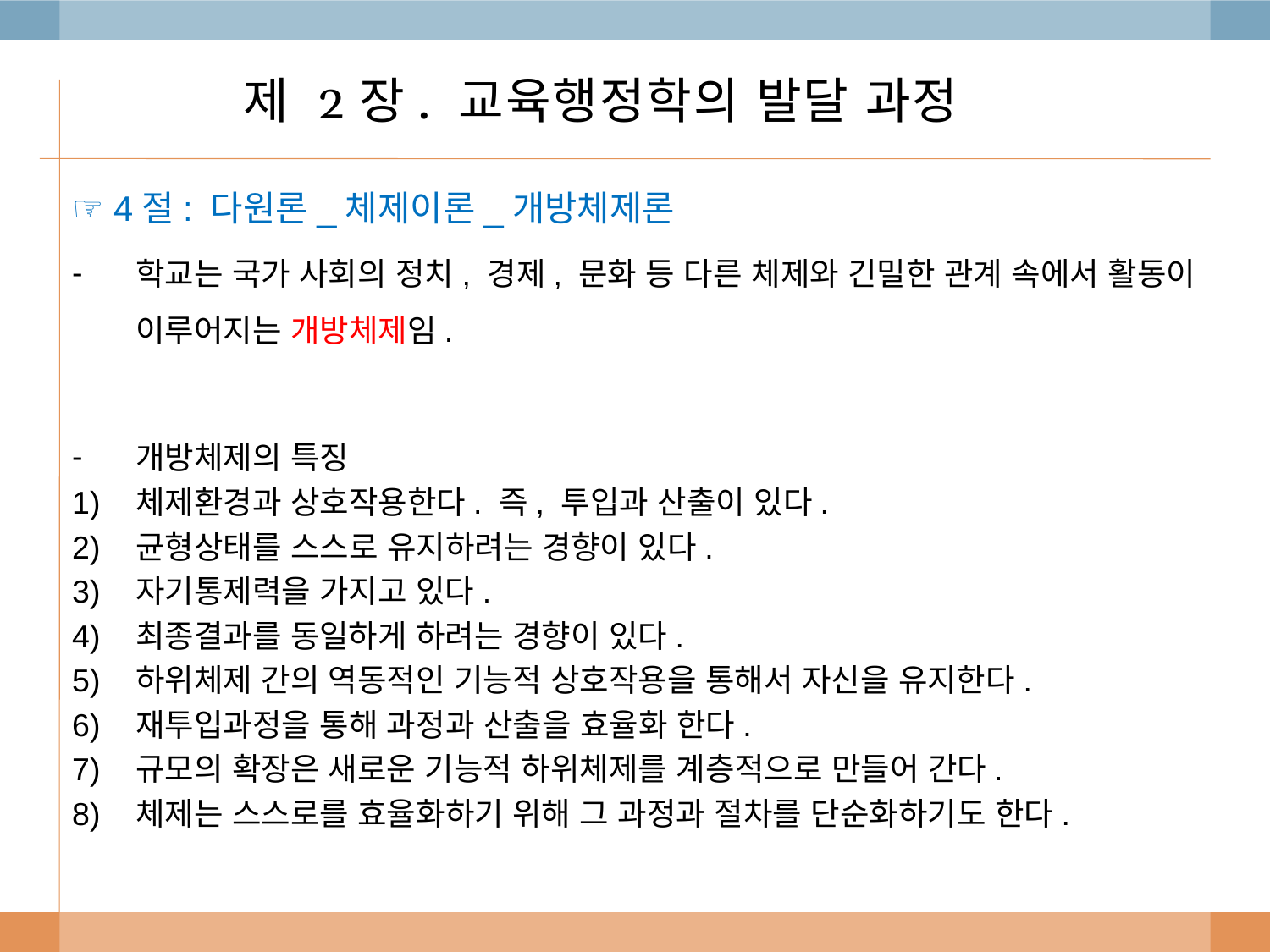

# 제 2장. 교육행정학의 발달 과정
☞ 4절: 다원론_체제이론_개방체제론
학교는 국가 사회의 정치, 경제, 문화 등 다른 체제와 긴밀한 관계 속에서 활동이 이루어지는 개방체제임.

개방체제의 특징
체제환경과 상호작용한다. 즉, 투입과 산출이 있다.
균형상태를 스스로 유지하려는 경향이 있다.
자기통제력을 가지고 있다.
최종결과를 동일하게 하려는 경향이 있다.
하위체제 간의 역동적인 기능적 상호작용을 통해서 자신을 유지한다.
재투입과정을 통해 과정과 산출을 효율화 한다.
규모의 확장은 새로운 기능적 하위체제를 계층적으로 만들어 간다.
체제는 스스로를 효율화하기 위해 그 과정과 절차를 단순화하기도 한다.